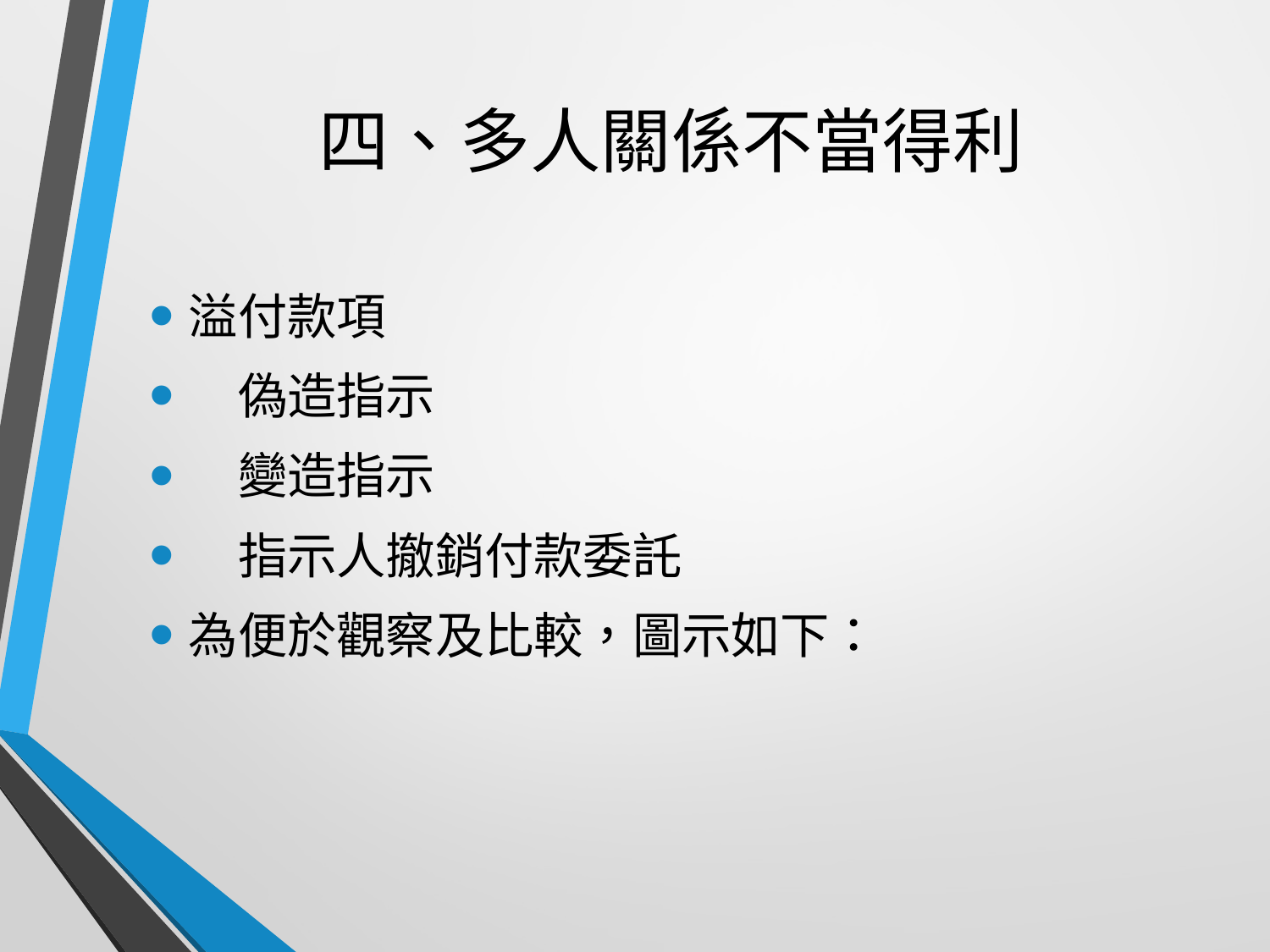

# 四、多人關係不當得利
溢付款項
　偽造指示
　變造指示
　指示人撤銷付款委託
為便於觀察及比較，圖示如下：